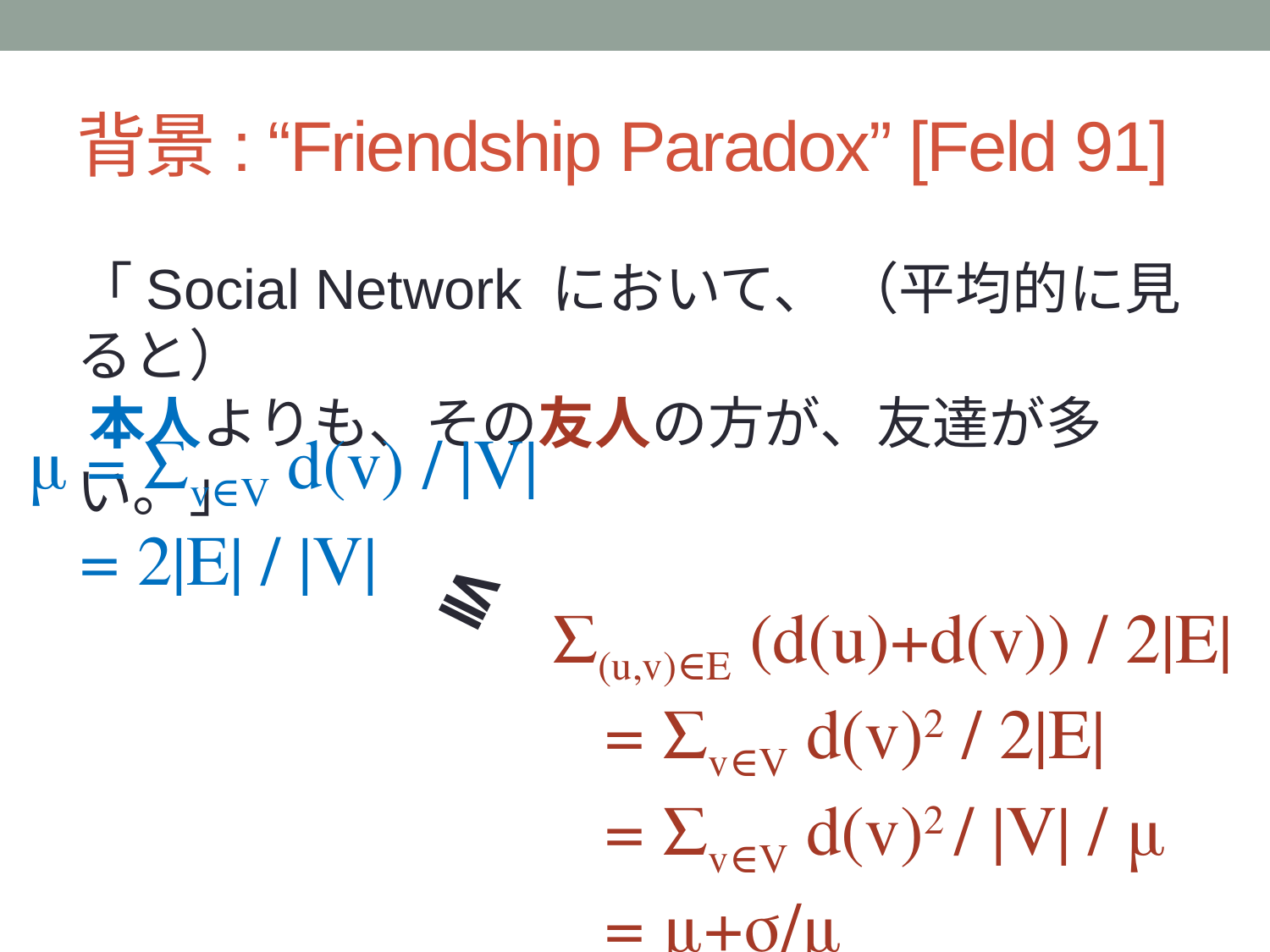

# 背景: “Friendship Paradox” [Feld 91]
「Social Network において、 （平均的に見ると）
 本人よりも、その友人の方が、友達が多い。」
μ = Σv∈V d(v) / |V|
   = 2|E| / |V|
≦
Σ(u,v)∈E (d(u)+d(v)) / 2|E|
   = Σv∈V d(v)2 / 2|E|
   = Σv∈V d(v)2 / |V| / μ
   = μ+σ/μ